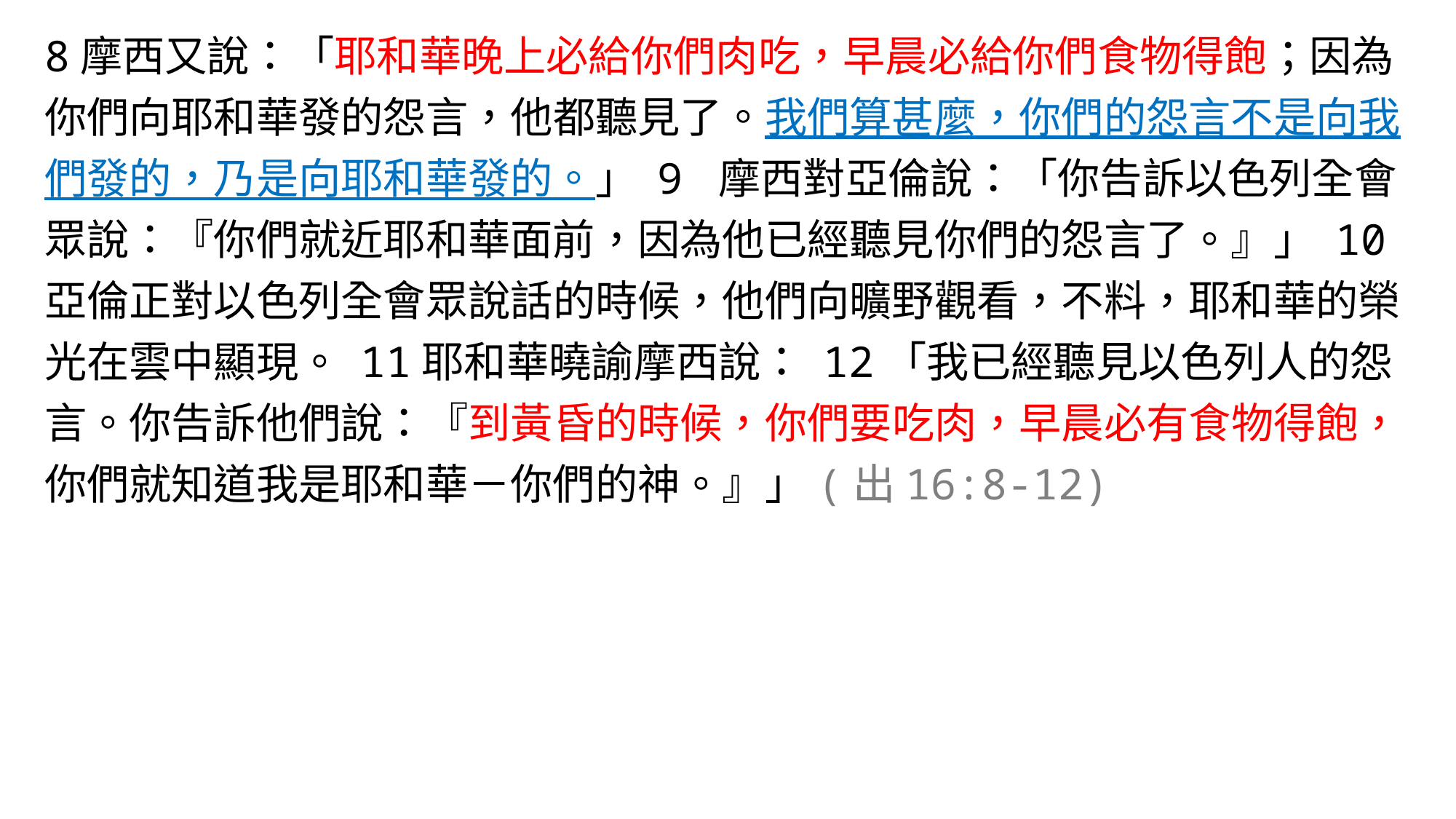

8摩西又說：「耶和華晚上必給你們肉吃，早晨必給你們食物得飽；因為你們向耶和華發的怨言，他都聽見了。我們算甚麼，你們的怨言不是向我們發的，乃是向耶和華發的。」 9 摩西對亞倫說：「你告訴以色列全會眾說：『你們就近耶和華面前，因為他已經聽見你們的怨言了。』」 10亞倫正對以色列全會眾說話的時候，他們向曠野觀看，不料，耶和華的榮光在雲中顯現。 11耶和華曉諭摩西說： 12「我已經聽見以色列人的怨言。你告訴他們說：『到黃昏的時候，你們要吃肉，早晨必有食物得飽，你們就知道我是耶和華－你們的神。』」(出16:8-12)